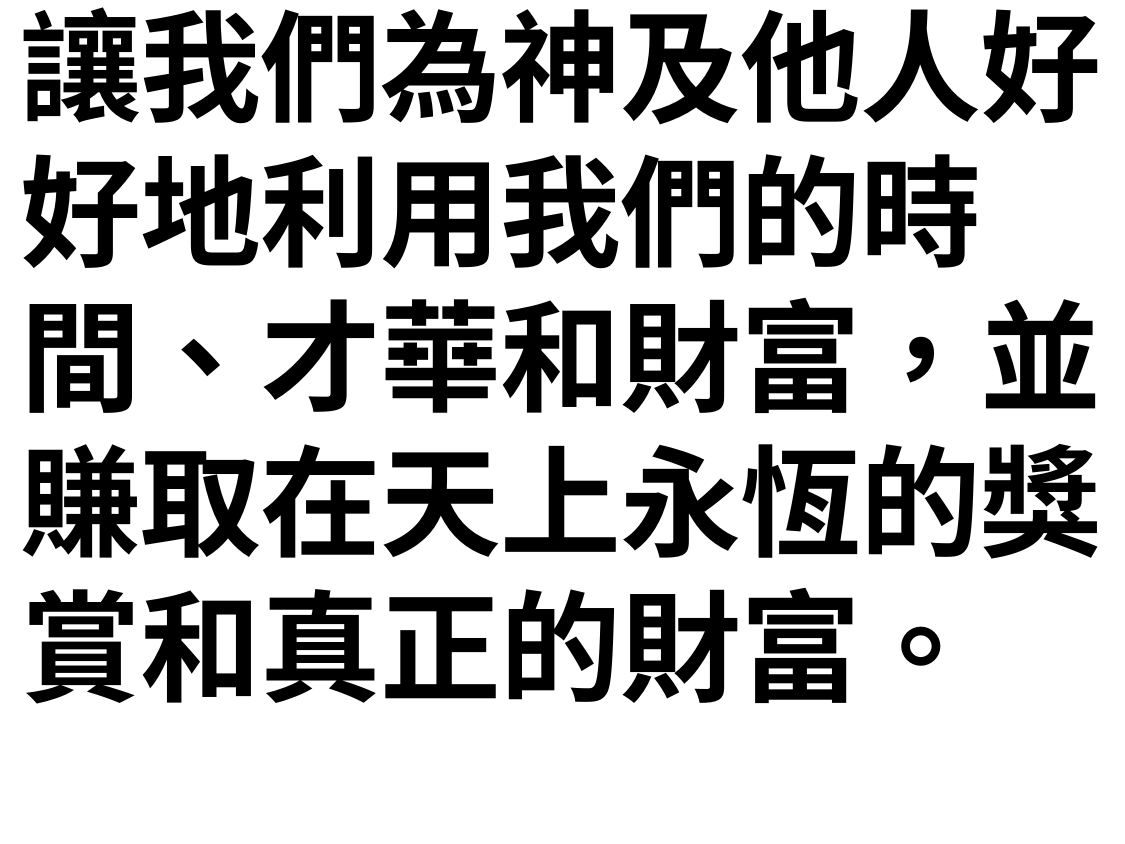

讓我們為神及他人好好地利用我們的時
間、才華和財富，並賺取在天上永恆的獎賞和真正的財富。